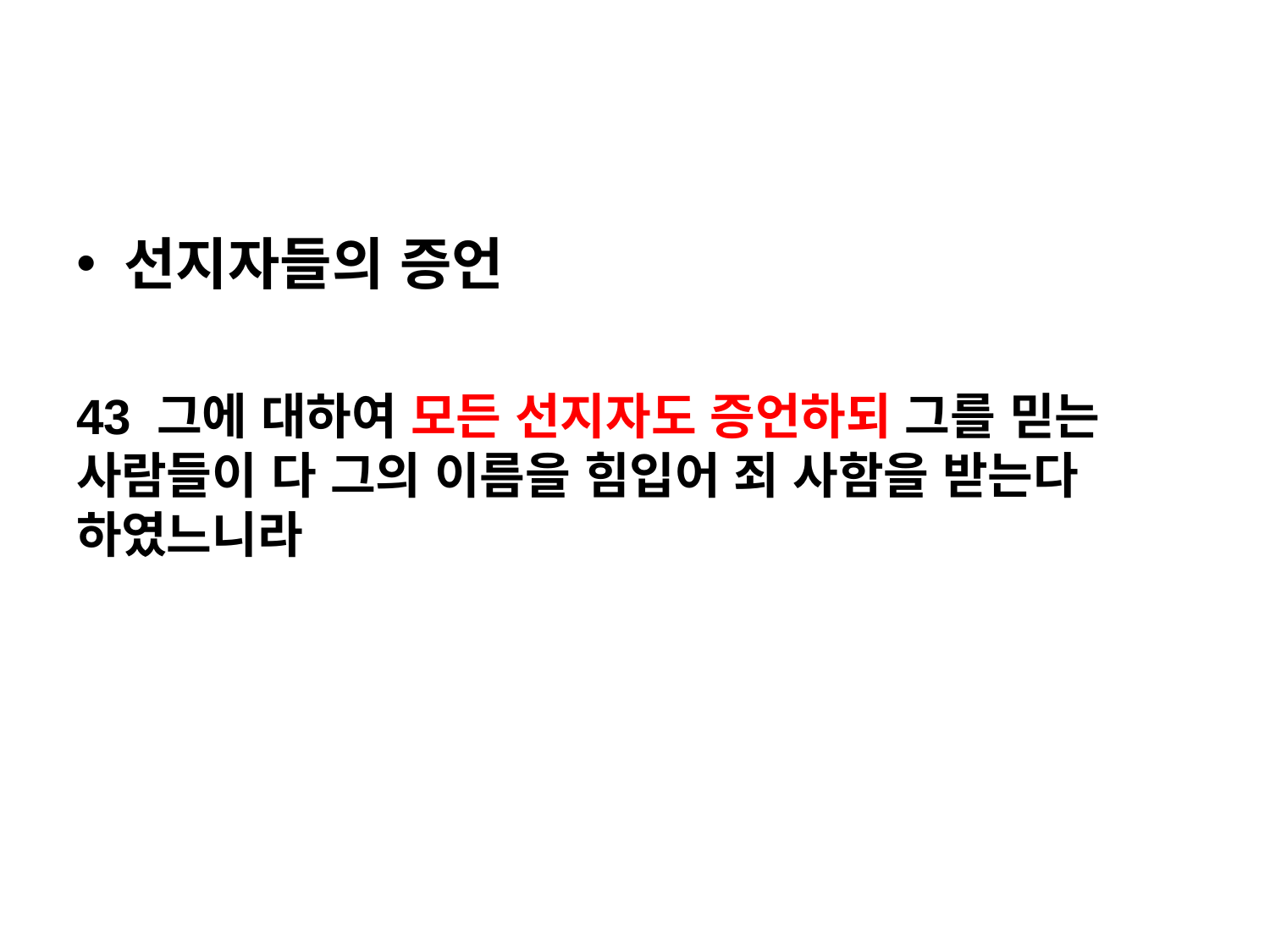

#
선지자들의 증언

43 그에 대하여 모든 선지자도 증언하되 그를 믿는 사람들이 다 그의 이름을 힘입어 죄 사함을 받는다 하였느니라